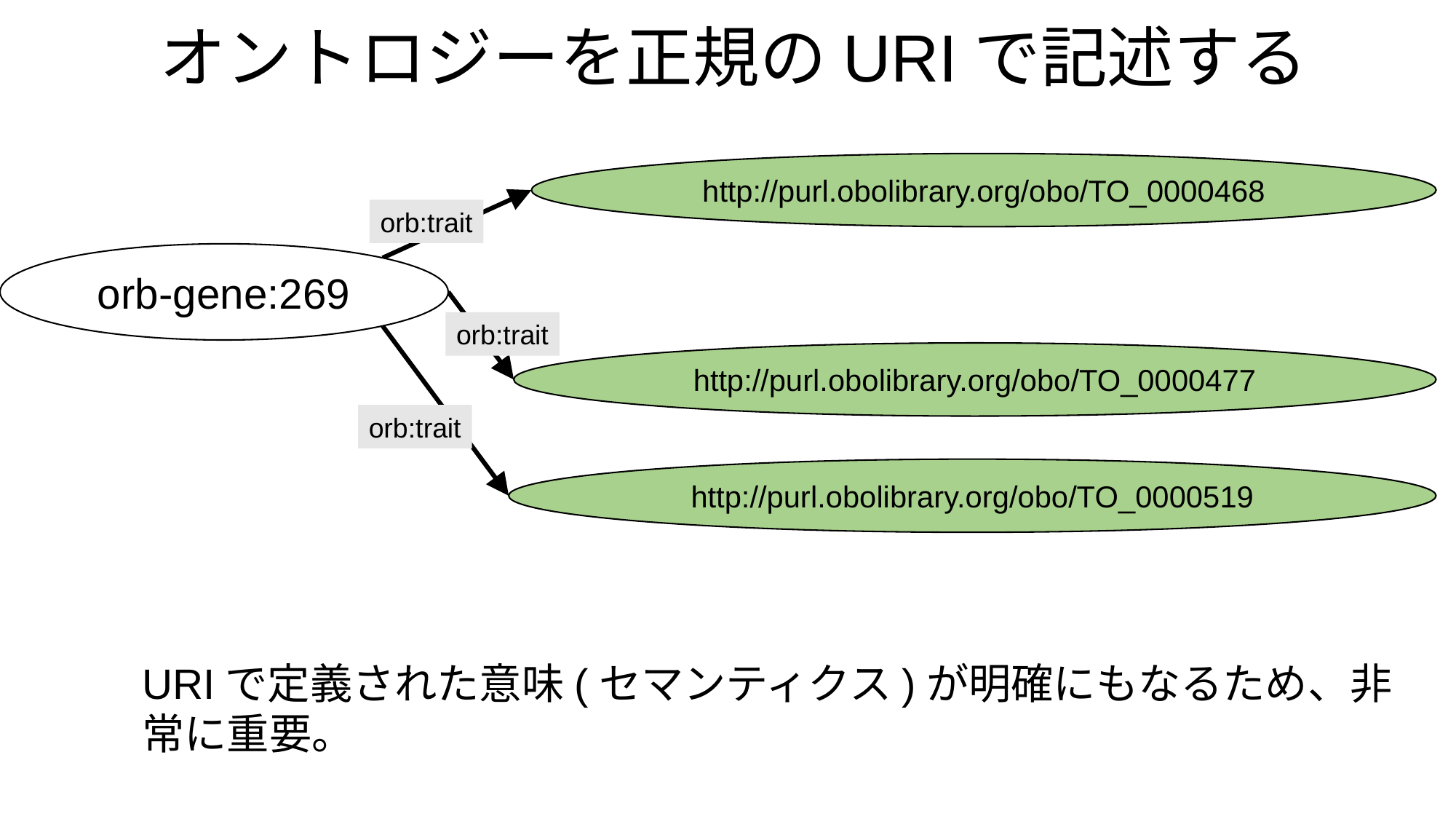

# オントロジーを正規のURIで記述する
http://purl.obolibrary.org/obo/TO_0000468
orb:trait
orb-gene:269
orb:trait
http://purl.obolibrary.org/obo/TO_0000477
orb:trait
http://purl.obolibrary.org/obo/TO_0000519
URIで定義された意味(セマンティクス)が明確にもなるため、非常に重要。